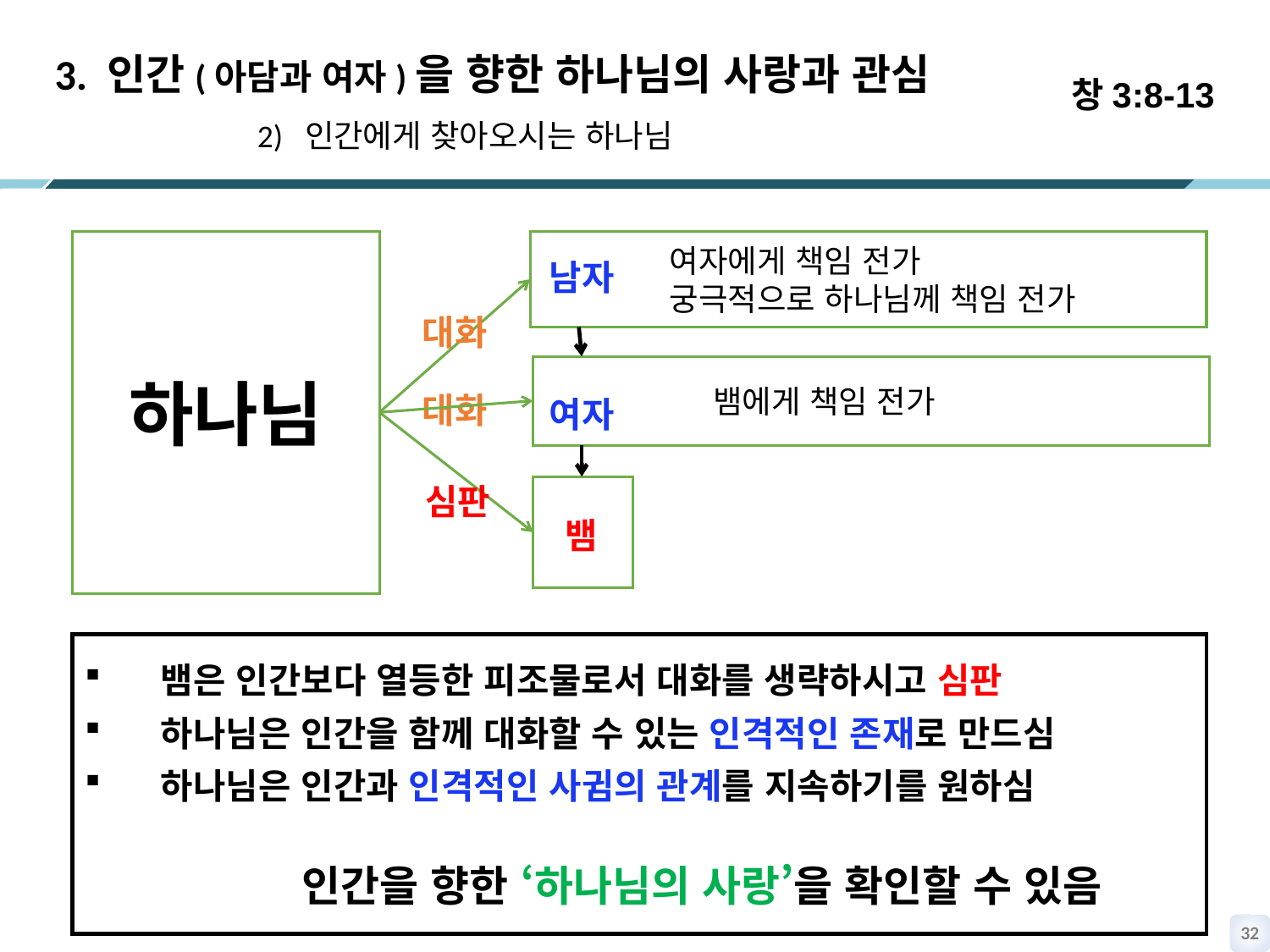

창3:8-13

  3. 인간(아담과 여자)을 향한 하나님의 사랑과 관심
2)  인간에게 찾아오시는 하나님

하나님

여자에게 책임 전가
궁극적으로 하나님께 책임 전가

남자
대화
                  뱀에게 책임 전가
대화
여자
심판

뱀

  뱀은 인간보다 열등한 피조물로서 대화를 생략하시고 심판

  하나님은 인간을 함께 대화할 수 있는 인격적인 존재로 만드심

  하나님은 인간과 인격적인 사귐의 관계를 지속하기를 원하심

                     인간을 향한 ‘하나님의 사랑’을 확인할 수 있음

32